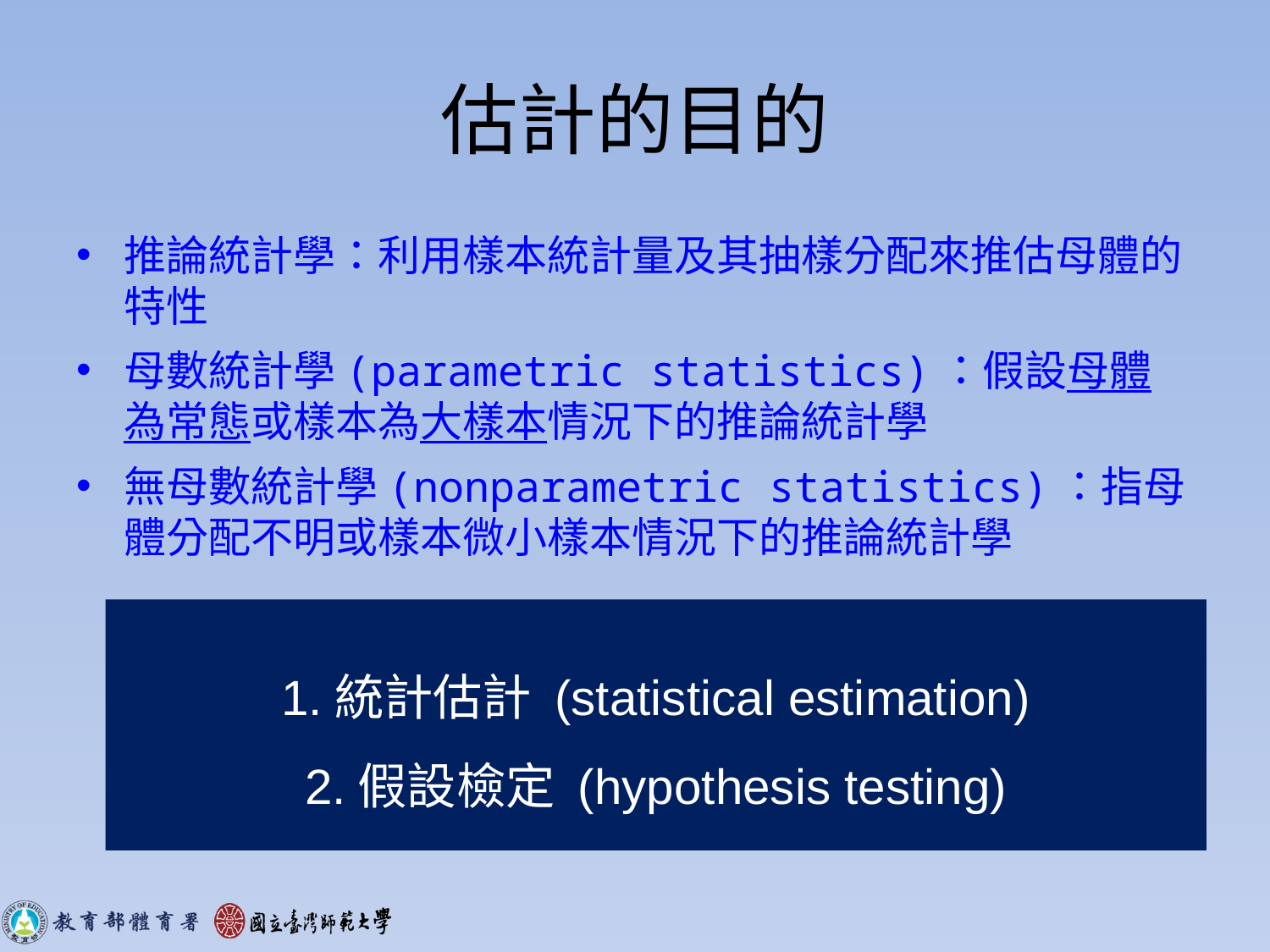

# 估計的目的
推論統計學：利用樣本統計量及其抽樣分配來推估母體的特性
母數統計學(parametric statistics)：假設母體為常態或樣本為大樣本情況下的推論統計學
無母數統計學(nonparametric statistics)：指母體分配不明或樣本微小樣本情況下的推論統計學
1.統計估計 (statistical estimation)
2.假設檢定 (hypothesis testing)